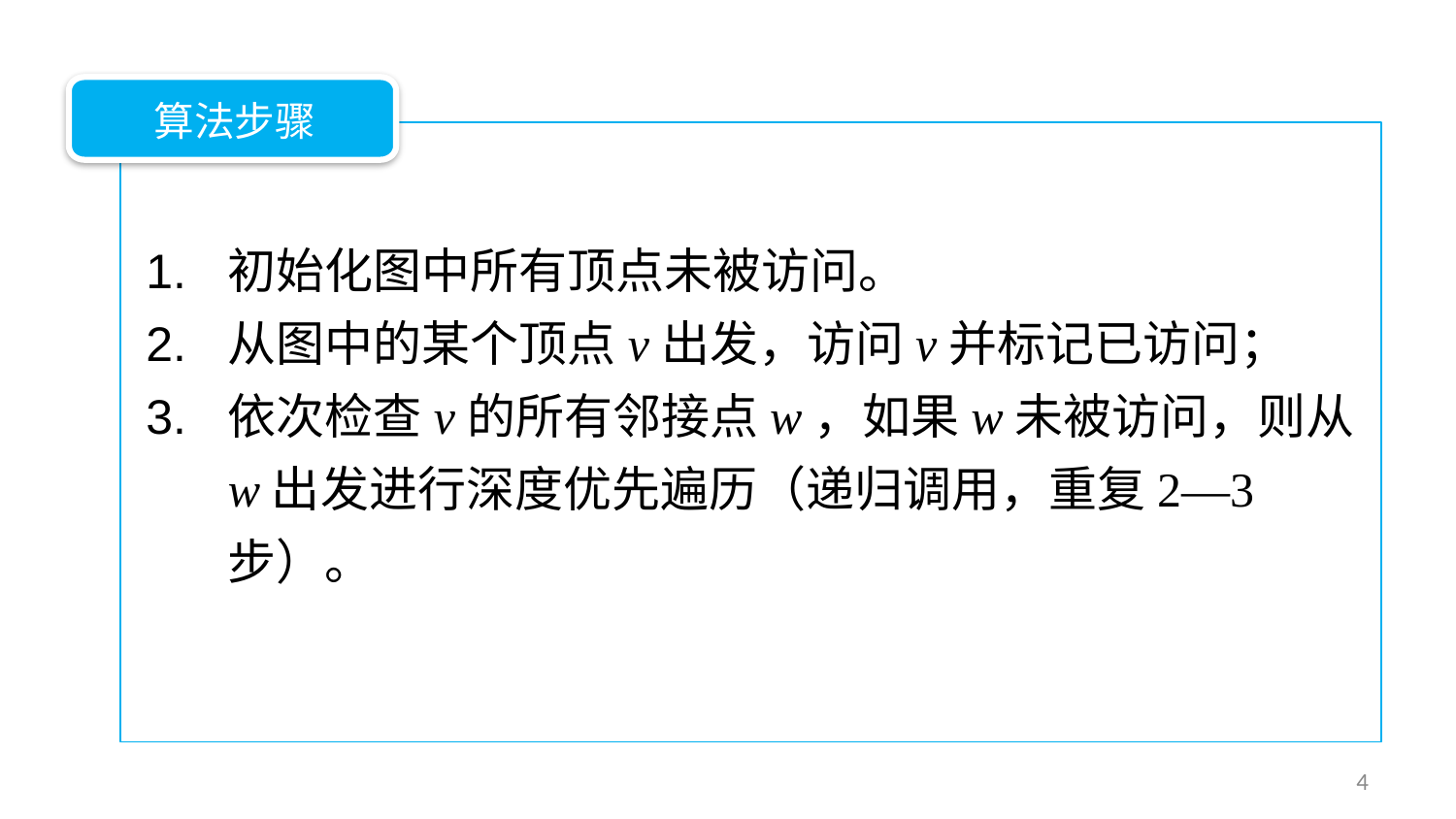

算法步骤
初始化图中所有顶点未被访问。
从图中的某个顶点v出发，访问v并标记已访问；
依次检查v的所有邻接点w，如果w未被访问，则从w出发进行深度优先遍历（递归调用，重复2—3步）。
4